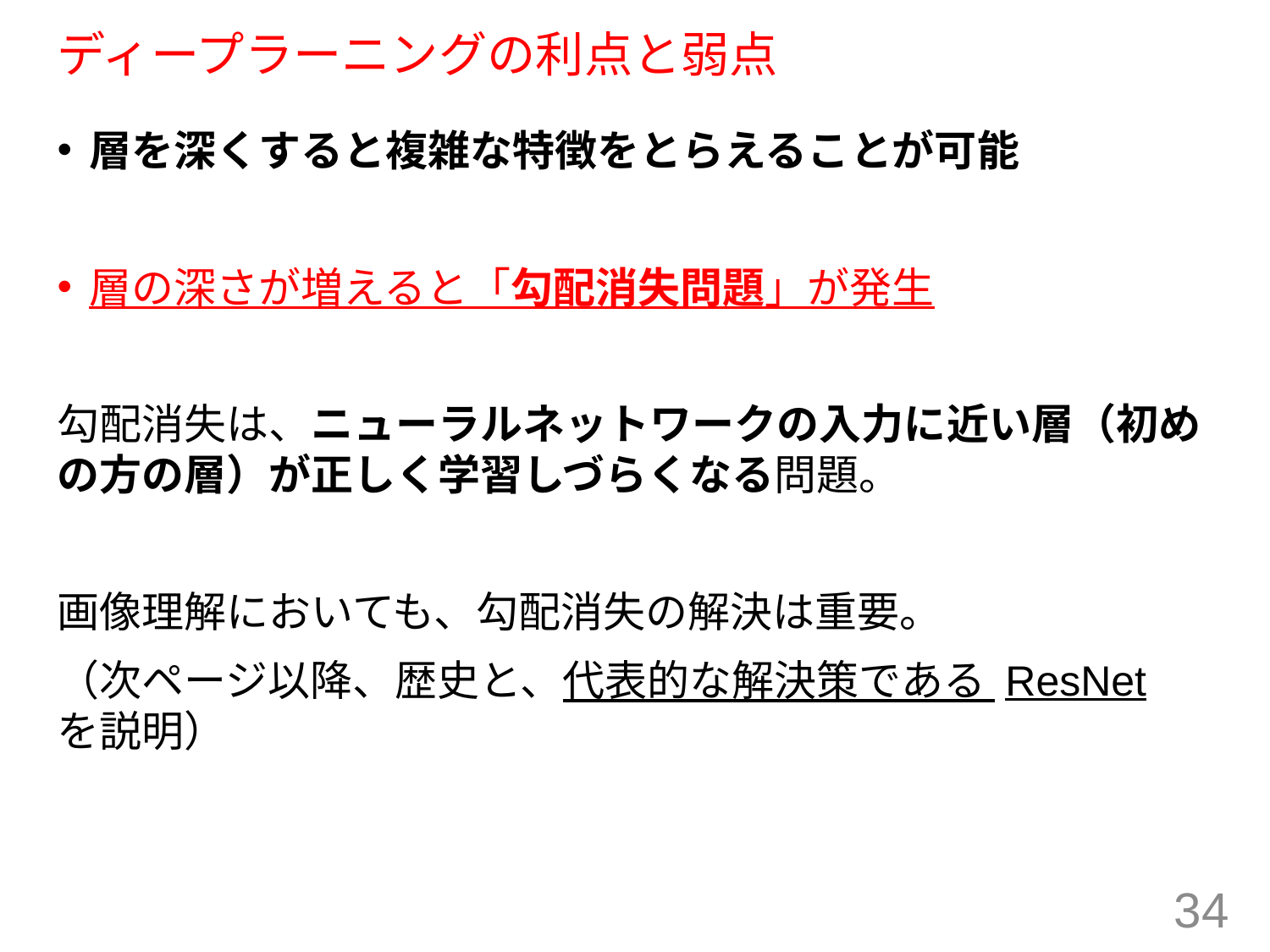

# ディープラーニングの利点と弱点
層を深くすると複雑な特徴をとらえることが可能

層の深さが増えると「勾配消失問題」が発生

勾配消失は、ニューラルネットワークの入力に近い層（初めの方の層）が正しく学習しづらくなる問題。

画像理解においても、勾配消失の解決は重要。
（次ページ以降、歴史と、代表的な解決策である ResNet を説明）

34